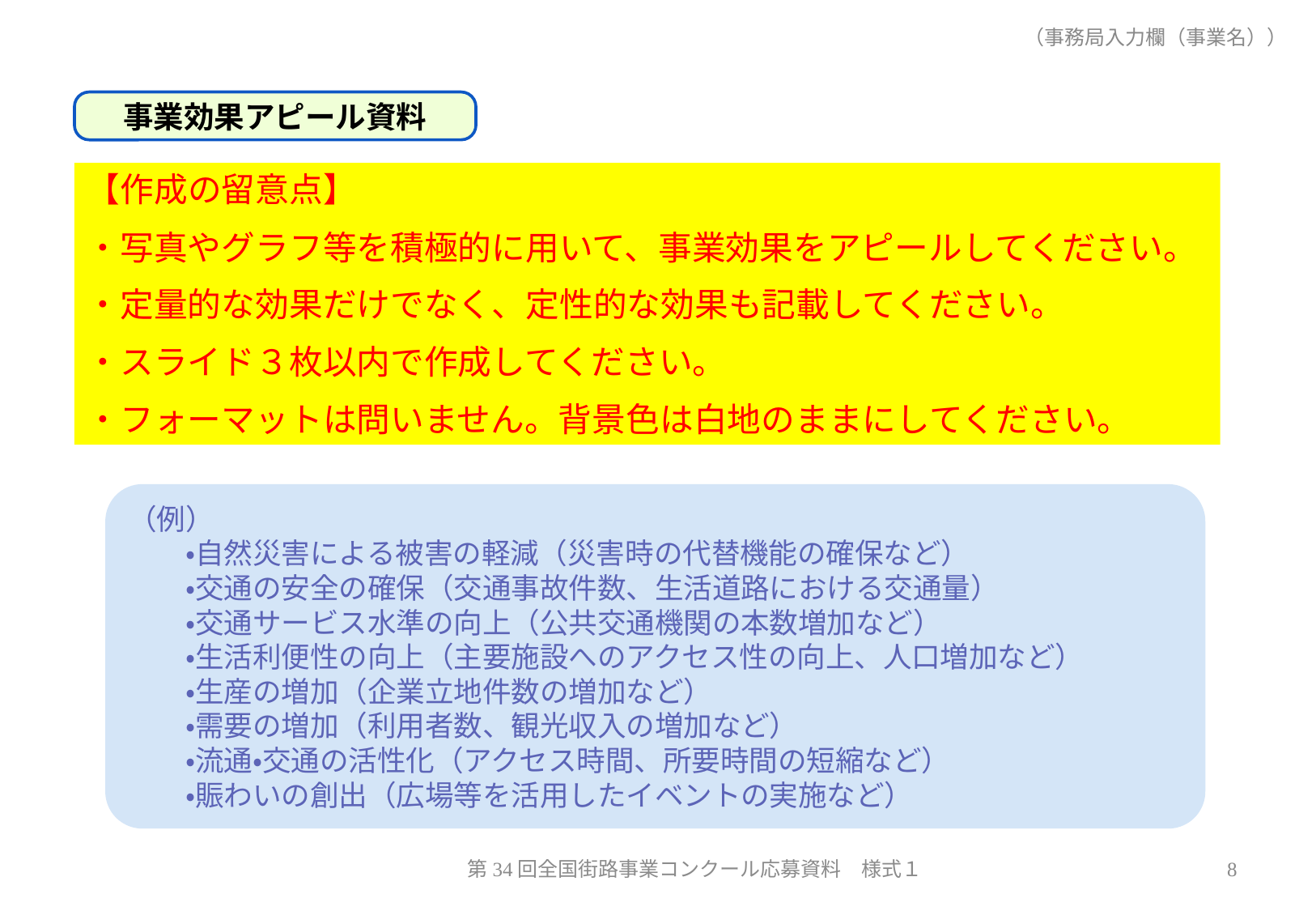

（事務局入力欄（事業名））
事業効果アピール資料
【作成の留意点】
・写真やグラフ等を積極的に用いて、事業効果をアピールしてください。
・定量的な効果だけでなく、定性的な効果も記載してください。
・スライド３枚以内で作成してください。
・フォーマットは問いません。背景色は白地のままにしてください。
（例）
　　・自然災害による被害の軽減（災害時の代替機能の確保など）
　　・交通の安全の確保（交通事故件数、生活道路における交通量）
　　・交通サービス水準の向上（公共交通機関の本数増加など）
　　・生活利便性の向上（主要施設へのアクセス性の向上、人口増加など）
　　・生産の増加（企業立地件数の増加など）
　　・需要の増加（利用者数、観光収入の増加など）
　　・流通・交通の活性化（アクセス時間、所要時間の短縮など）
　　・賑わいの創出（広場等を活用したイベントの実施など）
第34回全国街路事業コンクール応募資料　様式１
8